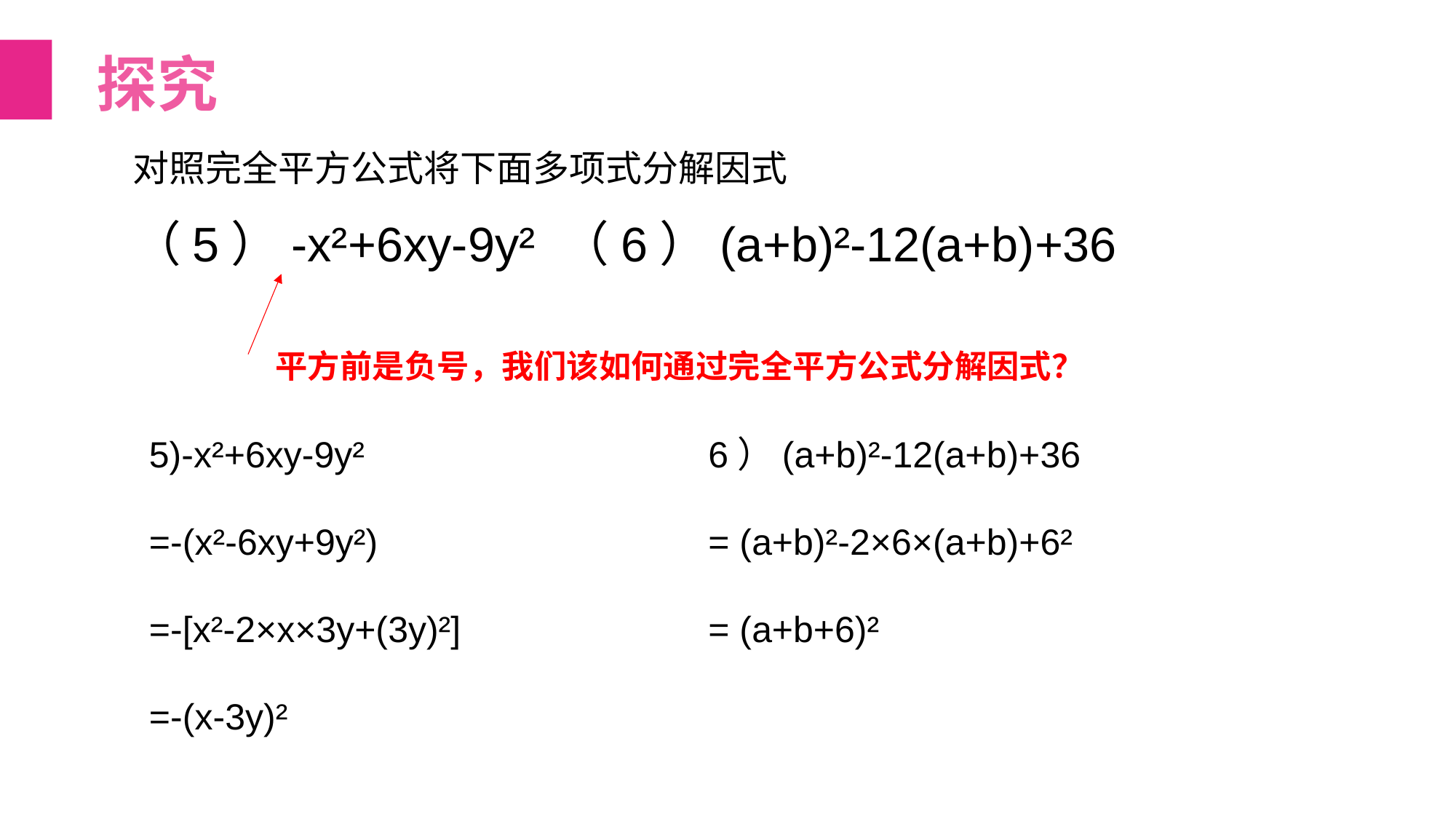

探究
对照完全平方公式将下面多项式分解因式
（5）-x²+6xy-9y² （6）(a+b)²-12(a+b)+36
平方前是负号，我们该如何通过完全平方公式分解因式？

5)-x²+6xy-9y²
=-(x²-6xy+9y²)
=-[x²-2×x×3y+(3y)²]
=-(x-3y)²
6）(a+b)²-12(a+b)+36
= (a+b)²-2×6×(a+b)+6²
= (a+b+6)²